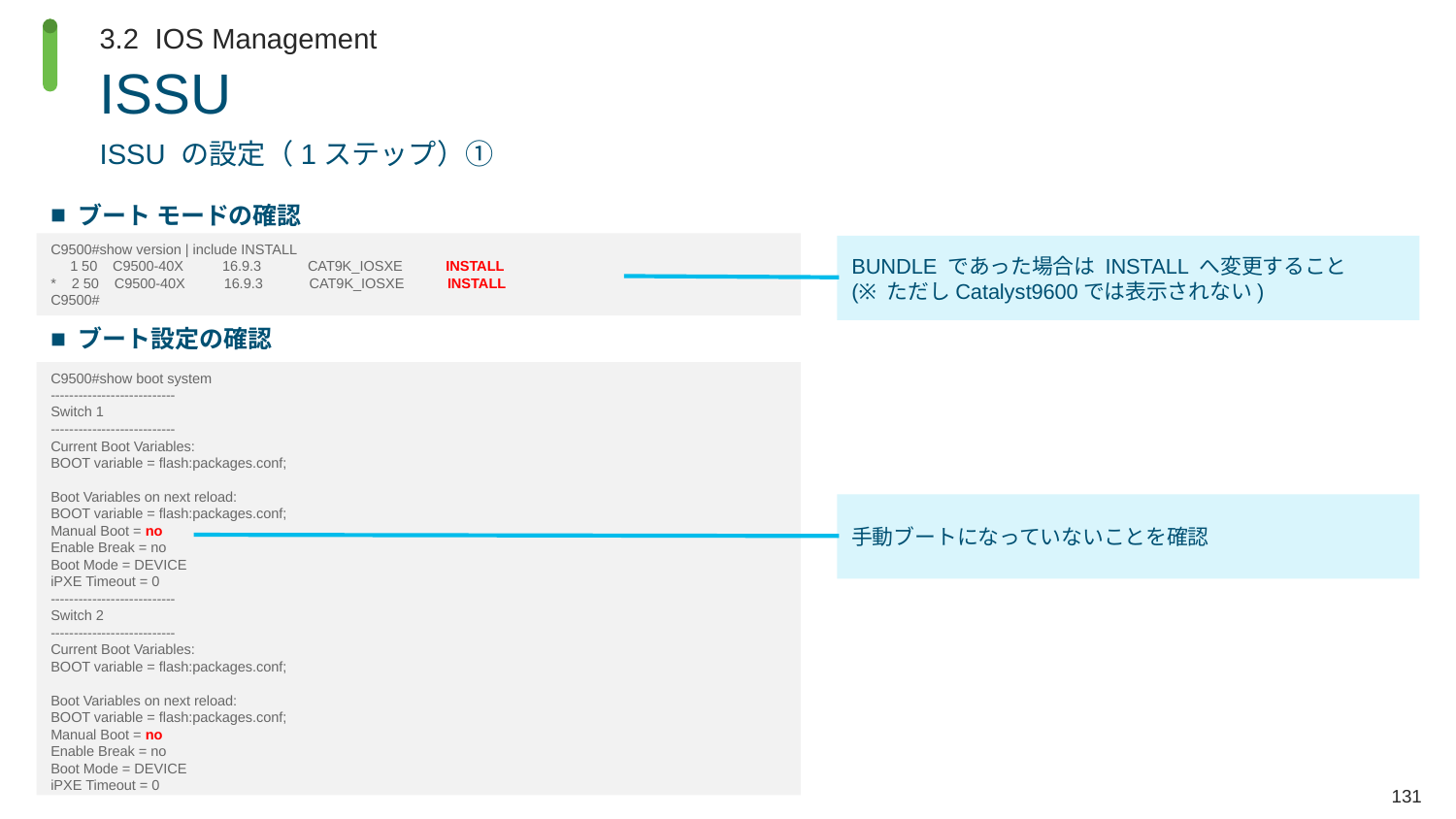

3.2  IOS Management
# ISSU
ISSU の設定（1ステップ）①
ブート モードの確認
C9500#show version | include INSTALL
     1 50    C9500-40X          16.9.3            CAT9K_IOSXE           INSTALL
*    2 50    C9500-40X          16.9.3            CAT9K_IOSXE           INSTALL
C9500#
BUNDLE であった場合は INSTALL へ変更すること
(※ ただしCatalyst9600では表示されない)
ブート設定の確認
C9500#show boot system
---------------------------
Switch 1
---------------------------
Current Boot Variables:
BOOT variable = flash:packages.conf;

Boot Variables on next reload:
BOOT variable = flash:packages.conf;
Manual Boot = no
Enable Break = no
Boot Mode = DEVICE
iPXE Timeout = 0
---------------------------
Switch 2
---------------------------
Current Boot Variables:
BOOT variable = flash:packages.conf;

Boot Variables on next reload:
BOOT variable = flash:packages.conf;
Manual Boot = no
Enable Break = no
Boot Mode = DEVICE
iPXE Timeout = 0
手動ブートになっていないことを確認
131